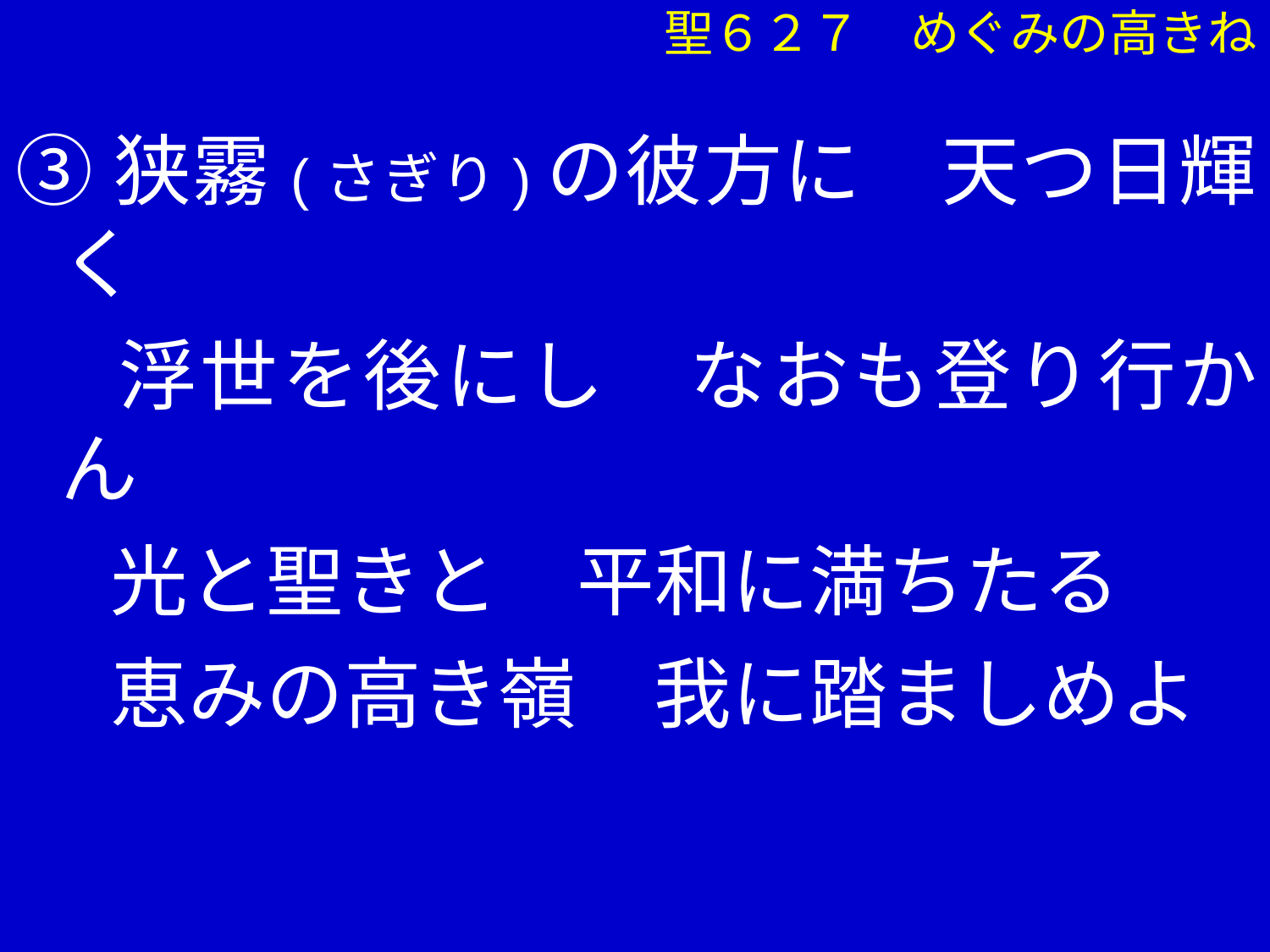

聖６２７　めぐみの高きね
③狭霧(さぎり)の彼方に　天つ日輝く
　 浮世を後にし　なおも登り行かん
　 光と聖きと　平和に満ちたる
　 恵みの高き嶺　我に踏ましめよ